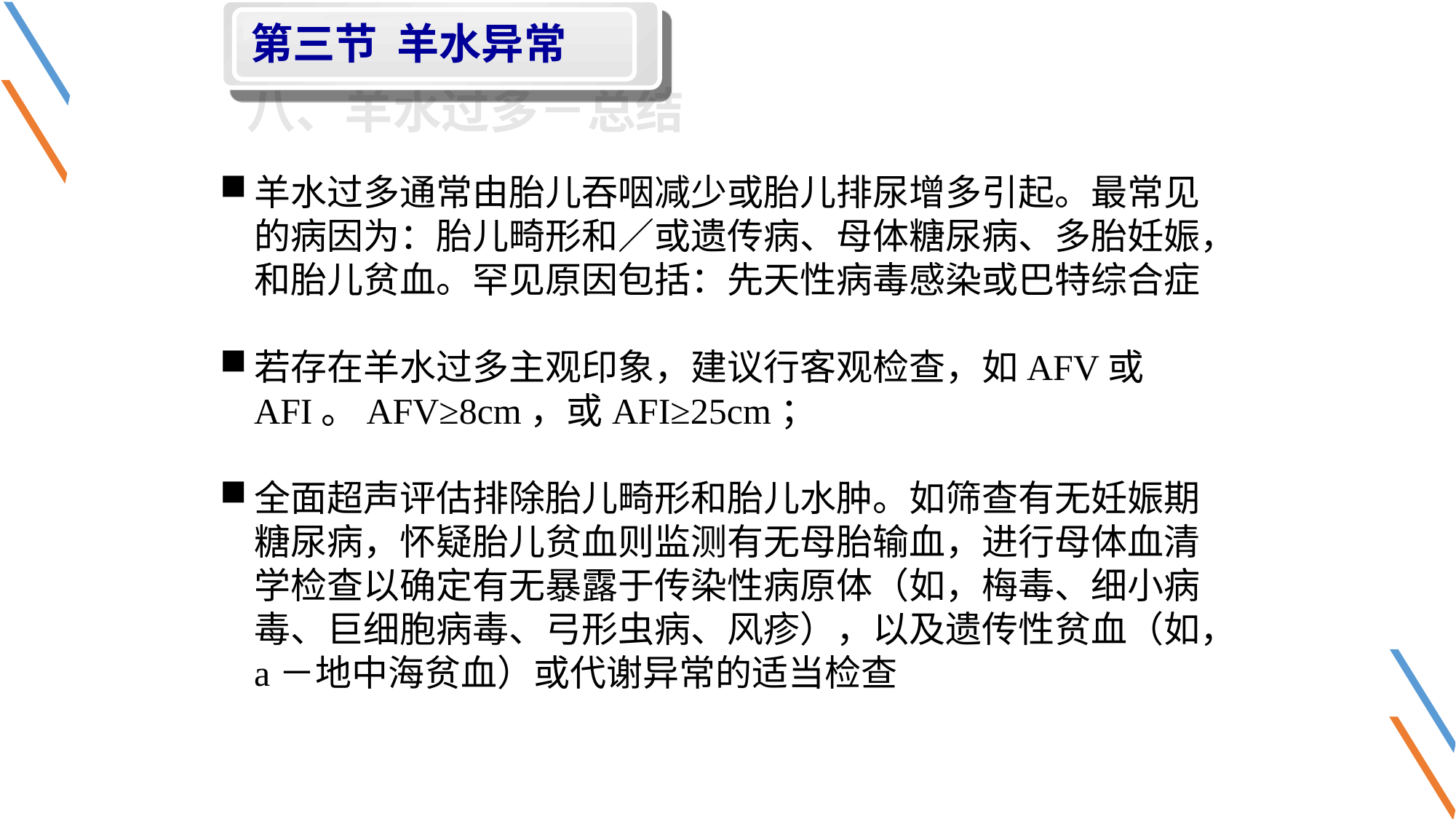

第三节  羊水异常

八、羊水过多－总结
羊水过多通常由胎儿吞咽减少或胎儿排尿增多引起。最常见的病因为：胎儿畸形和／或遗传病、母体糖尿病、多胎妊娠，和胎儿贫血。罕见原因包括：先天性病毒感染或巴特综合症

若存在羊水过多主观印象，建议行客观检查，如AFV或AFI。AFV≥8cm，或AFI≥25cm；

全面超声评估排除胎儿畸形和胎儿水肿。如筛查有无妊娠期糖尿病，怀疑胎儿贫血则监测有无母胎输血，进行母体血清学检查以确定有无暴露于传染性病原体（如，梅毒、细小病毒、巨细胞病毒、弓形虫病、风疹），以及遗传性贫血（如，a－地中海贫血）或代谢异常的适当检查